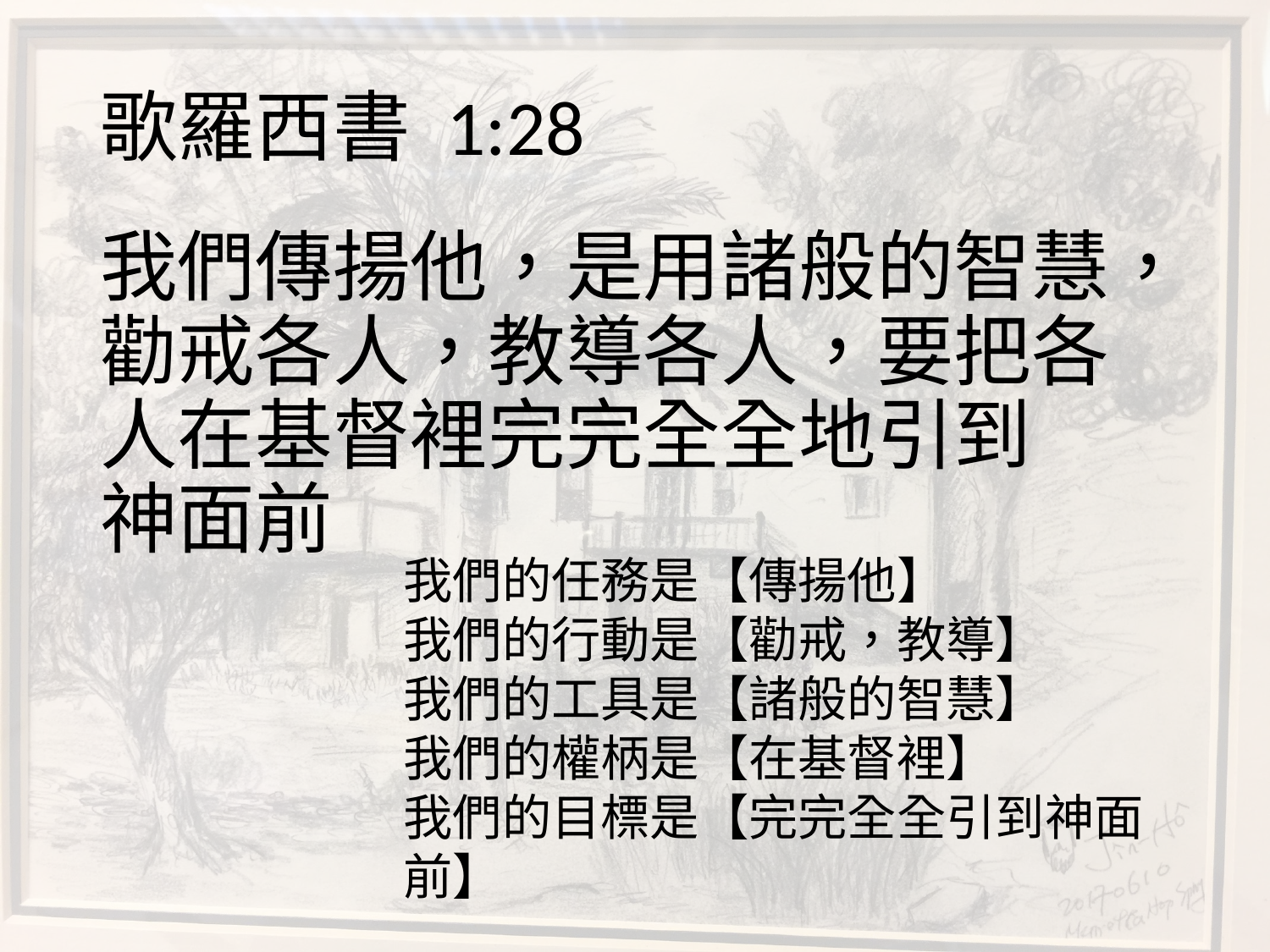

# 歌羅西書 1:28
我們傳揚他，是用諸般的智慧，勸戒各人，教導各人，要把各人在基督裡完完全全地引到　神面前
我們的任務是【傳揚他】
我們的行動是【勸戒，教導】
我們的工具是【諸般的智慧】
我們的權柄是【在基督裡】
我們的目標是【完完全全引到神面前】